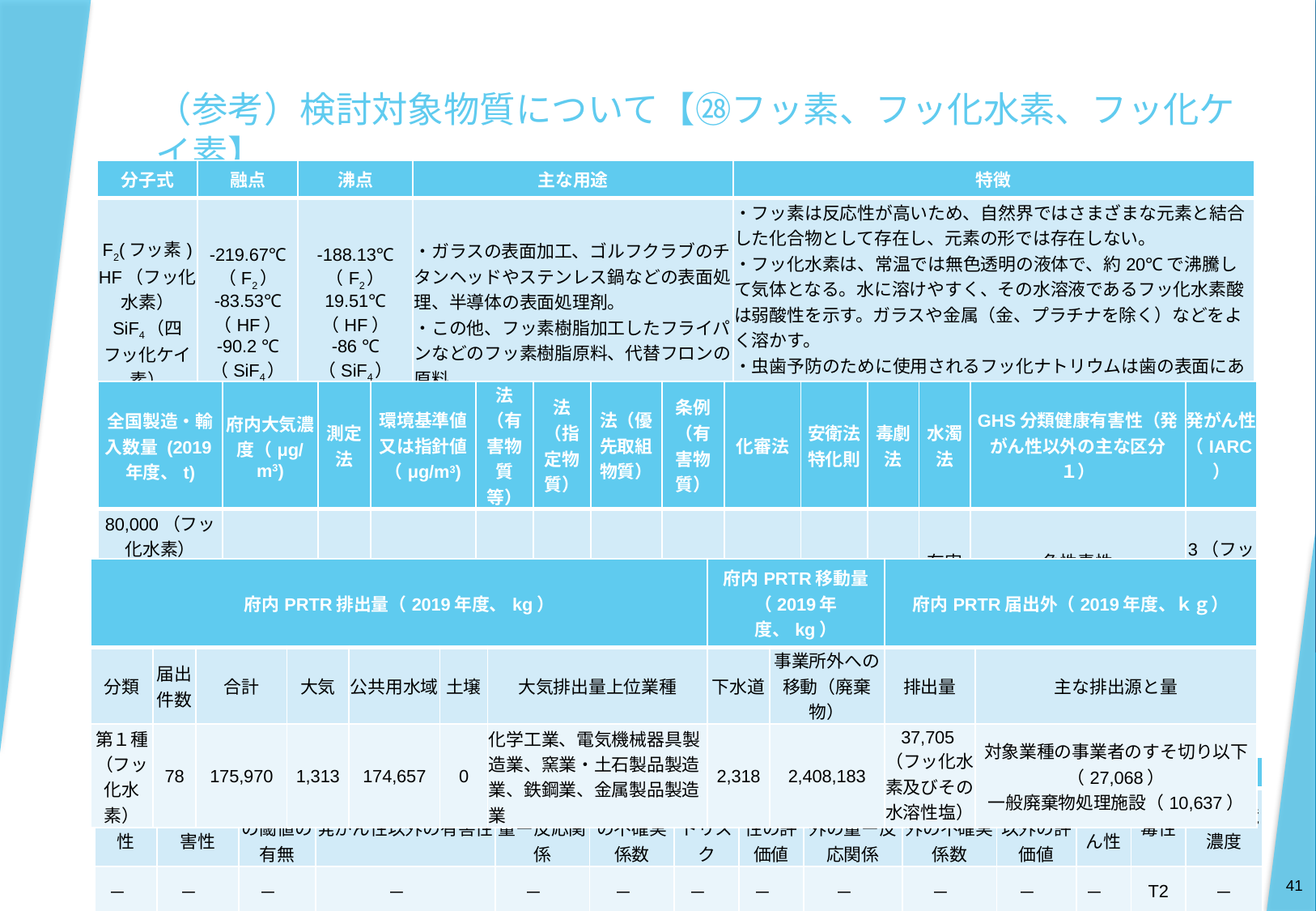

# （参考）検討対象物質について【㉘フッ素、フッ化水素、フッ化ケイ素】
| 分子式 | 融点 | 沸点 | 主な用途 | 特徴 |
| --- | --- | --- | --- | --- |
| F2(フッ素) HF（フッ化水素） SiF4（四フッ化ケイ素） | -219.67℃ （F2） -83.53℃ （HF） -90.2 ℃ （SiF4） | -188.13℃ （F2） 19.51℃ （HF） -86 ℃ （SiF4） | ・ガラスの表面加工、ゴルフクラブのチタンヘッドやステンレス鍋などの表面処理、半導体の表面処理剤。 ・この他、フッ素樹脂加工したフライパンなどのフッ素樹脂原料、代替フロンの原料 | ・フッ素は反応性が高いため、自然界ではさまざまな元素と結合した化合物として存在し、元素の形では存在しない。 ・フッ化水素は、常温では無色透明の液体で、約20℃で沸騰して気体となる。水に溶けやすく、その水溶液であるフッ化水素酸は弱酸性を示す。ガラスや金属（金、プラチナを除く）などをよく溶かす。 ・虫歯予防のために使用されるフッ化ナトリウムは歯の表面にあるエナメル質に含まれるカルシウムとフッ素を結合させることで歯をより硬くさせることを目的としたもの。 |
| 全国製造・輸入数量 (2019年度、t) | 府内大気濃度（μg/m3) | 測定法 | 環境基準値又は指針値（μg/m3) | 法（有害物質等） | 法（指定物質） | 法（優先取組物質） | 条例（有害物質） | 化審法 | 安衛法 特化則 | 毒劇法 | 水濁法 | GHS分類健康有害性（発がん性以外の主な区分１） | 発がん性 （IARC） |
| --- | --- | --- | --- | --- | --- | --- | --- | --- | --- | --- | --- | --- | --- |
| 80,000（フッ化水素） 1,000未満（四フッ化ケイ素） | － | 〇 | － | 〇 | － | － | － | － | － | － | 有害物質 | 急性毒性 特定標的臓器毒性 | 3（フッ化水素） |

| 府内PRTR排出量（2019年度、kg） |  |  |  |  |  |  | 府内PRTR移動量（2019年度、kg） |  | 府内PRTR届出外（2019年度、ｋｇ） |  |
| --- | --- | --- | --- | --- | --- | --- | --- | --- | --- | --- |
| 分類 | 届出件数 | 合計 | 大気 | 公共用水域 | 土壌 | 大気排出量上位業種 | 下水道 | 事業所外への移動（廃棄物） | 排出量 | 主な排出源と量 |
| 第１種（フッ化水素） | 78 | 175,970 | 1,313 | 174,657 | 0 | 化学工業、電気機械器具製造業、窯業・土石製品製造業、鉄鋼業、金属製品製造業 | 2,318 | 2,408,183 | 37,705（フッ化水素及びその水溶性塩） | 対象業種の事業者のすそ切り以下（27,068） 一般廃棄物処理施設（10,637） |
| 中央環境審議会での検討 |  |  |  |  |  |  |  |  |  |  | 条例制定時の検討 |  |  |
| --- | --- | --- | --- | --- | --- | --- | --- | --- | --- | --- | --- | --- | --- |
| 発がん性 | 遺伝子障害性 | 発がん性の閾値の有無 | 発がん性以外の有害性 | 発がん性の量ー反応関係 | 発がん性の不確実係数 | ユニットリスク | 発がん性の評価値 | 発がん性以外の量ー反応関係 | 発がん性以外の不確実係数 | 発がん性以外の評価値 | 発がん性 | 毒性 | 想定環境濃度 |
| － | － | － | － | － | － | － | － | － | － | － | － | T2 | － |
41